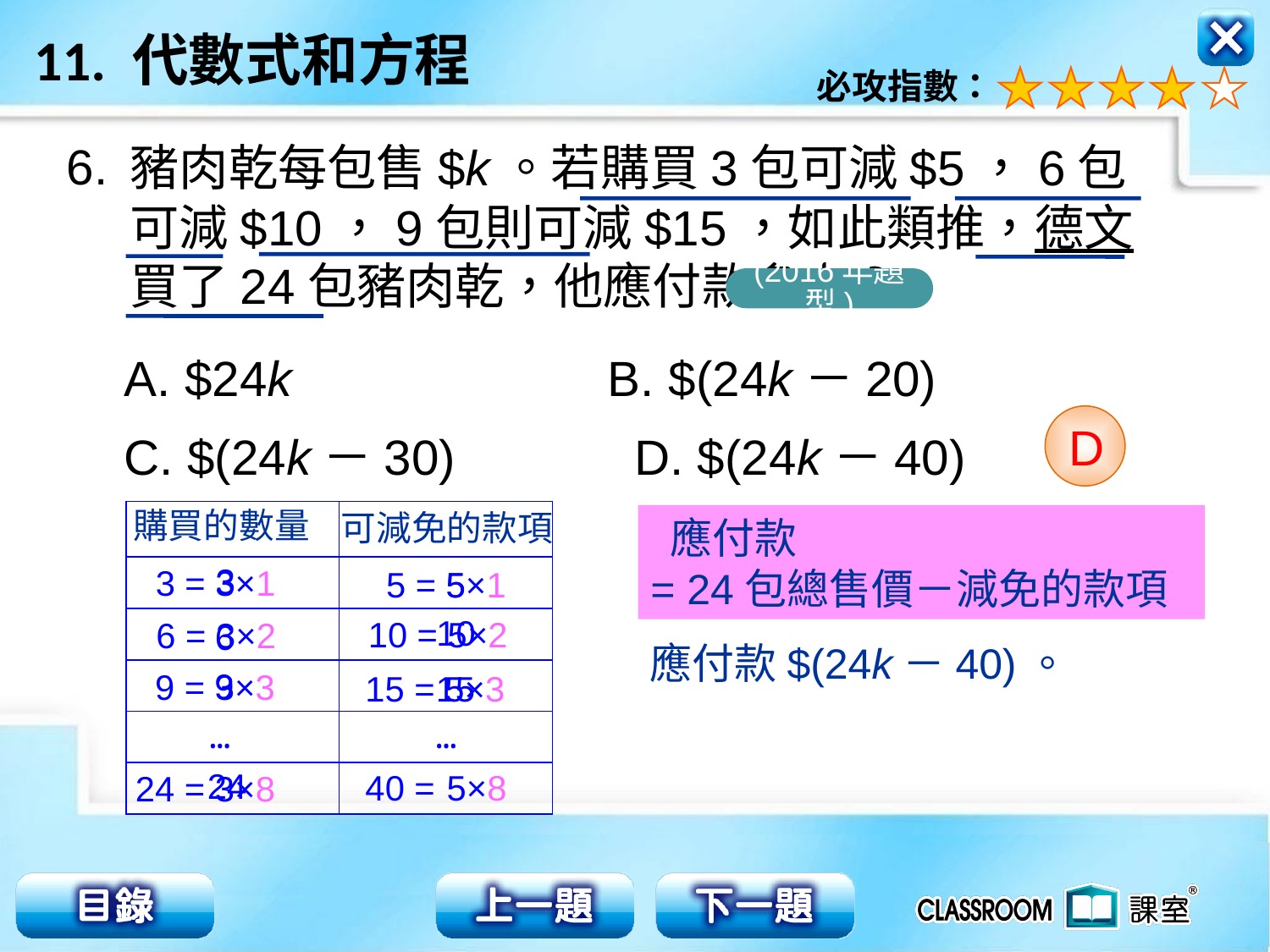

6.
豬肉乾每包售$k。若購買3包可減$5，6包可減$10，9包則可減$15，如此類推，德文買了24包豬肉乾，他應付款多少？

(2016年題型)

A. $24k                       B. $(24k－20)
C. $(24k－30)             D. $(24k－40)

D
購買的數量
可減免的款項
|  |  |
| --- | --- |
|  |  |
|  |  |
|  |  |
|  |  |
|  |  |
  應付款
= 24包總售價－減免的款項

3
3 = 3×1
5 = 5×1
5
10
10 = 5×2
6 = 3×2
6
應付款$(24k－40)。
9
  9 = 3×3
15 = 5×3
15
…
…
24
40 =
5×8
24 = 3×8